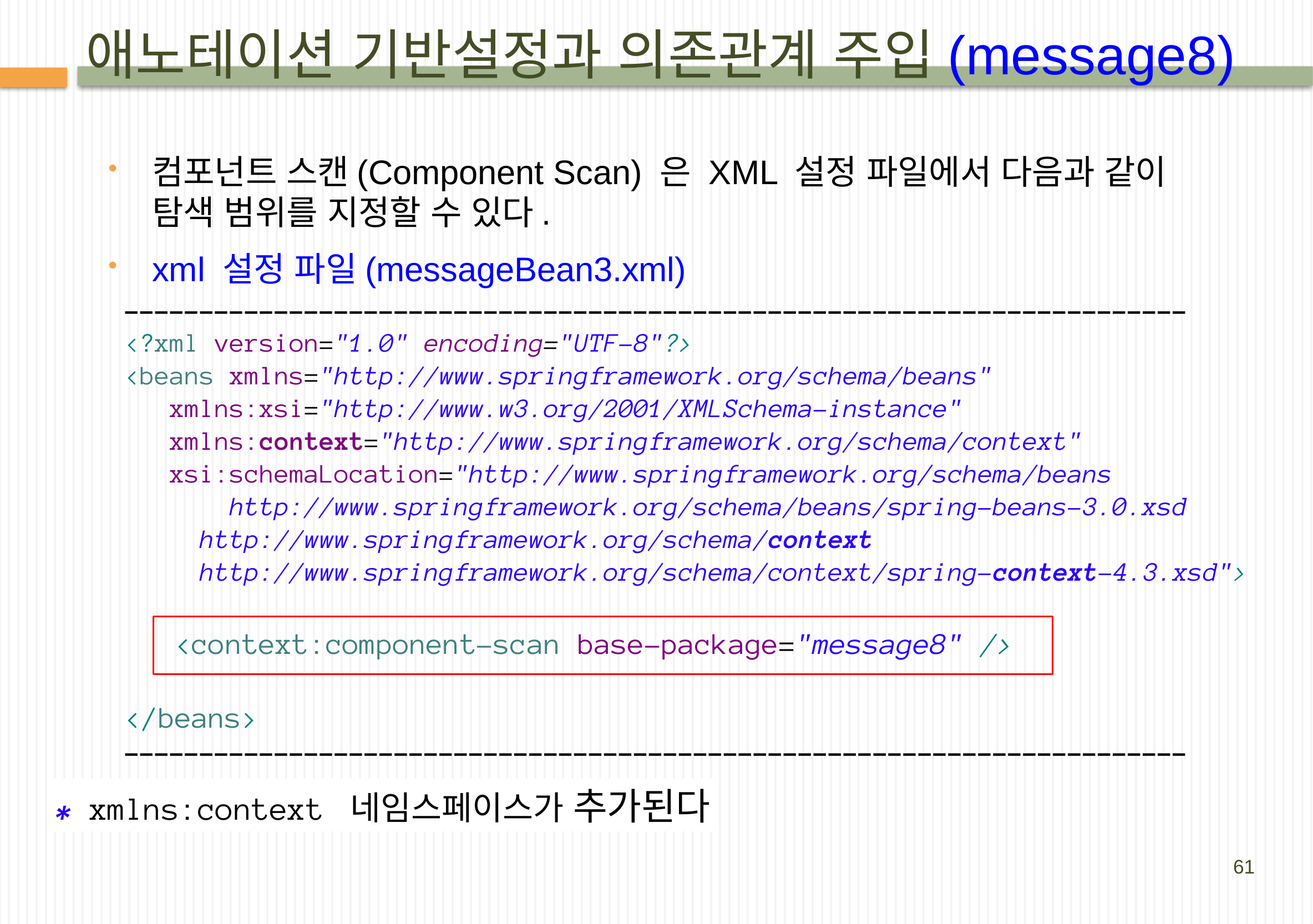

애노테이션 기반설정과 의존관계 주입(message8)
컴포넌트 스캔(Component Scan) 은 XML 설정 파일에서 다음과 같이 탐색 범위를 지정할 수 있다.
xml 설정 파일(messageBean3.xml)

-----------------------------------------------------------------------
<?xml version="1.0" encoding="UTF-8"?>
<beans xmlns="http://www.springframework.org/schema/beans"
   xmlns:xsi="http://www.w3.org/2001/XMLSchema-instance"
   xmlns:context="http://www.springframework.org/schema/context"
   xsi:schemaLocation="http://www.springframework.org/schema/beans
       http://www.springframework.org/schema/beans/spring-beans-3.0.xsd
     http://www.springframework.org/schema/context
     http://www.springframework.org/schema/context/spring-context-4.3.xsd">

   <context:component-scan base-package="message8" />

</beans>
-----------------------------------------------------------------------

* xmlns:context 네임스페이스가 추가된다
61